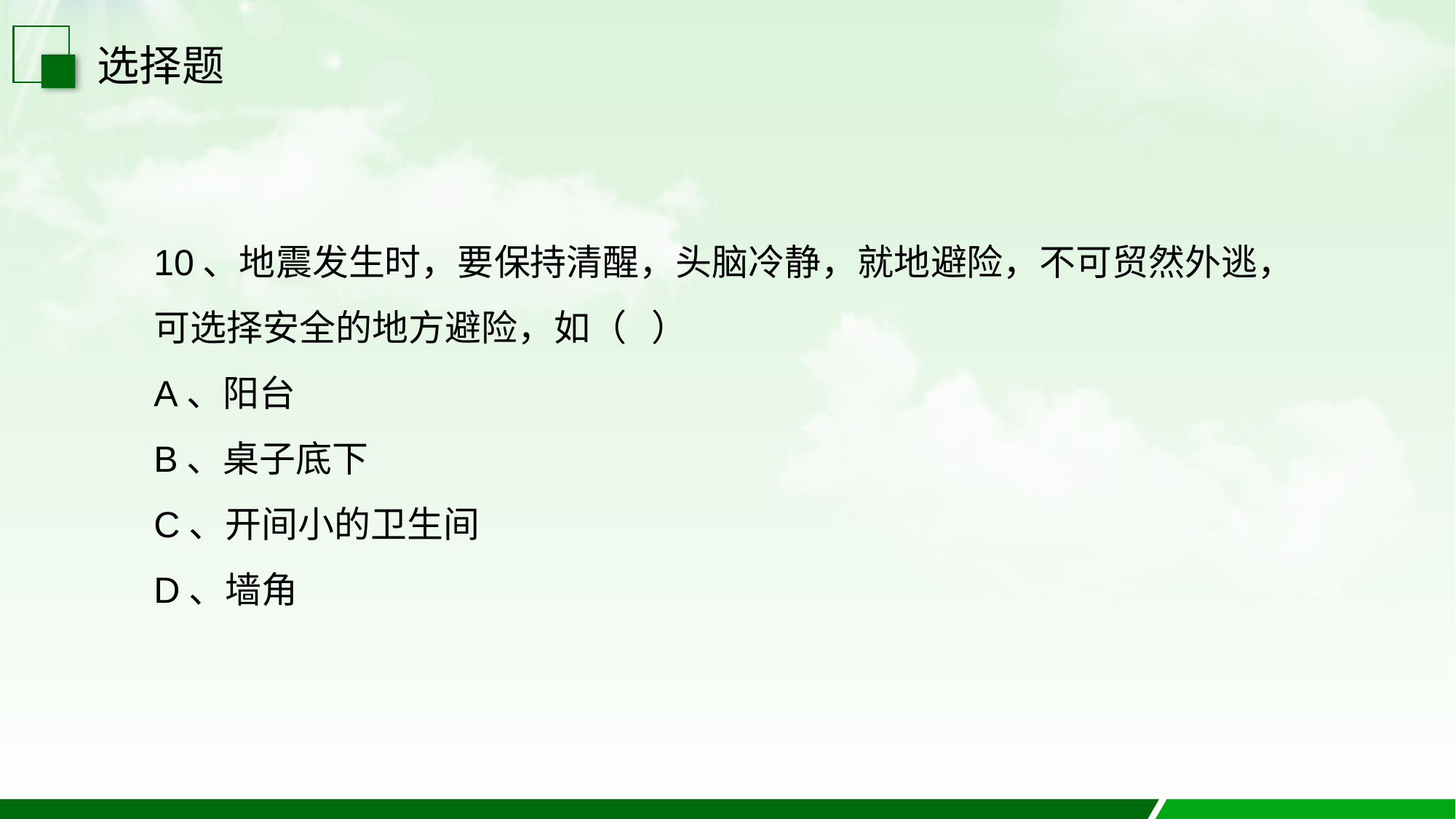

选择题
10、地震发生时，要保持清醒，头脑冷静，就地避险，不可贸然外逃，可选择安全的地方避险，如（   ）
A、阳台
B、桌子底下
C、开间小的卫生间
D、墙角